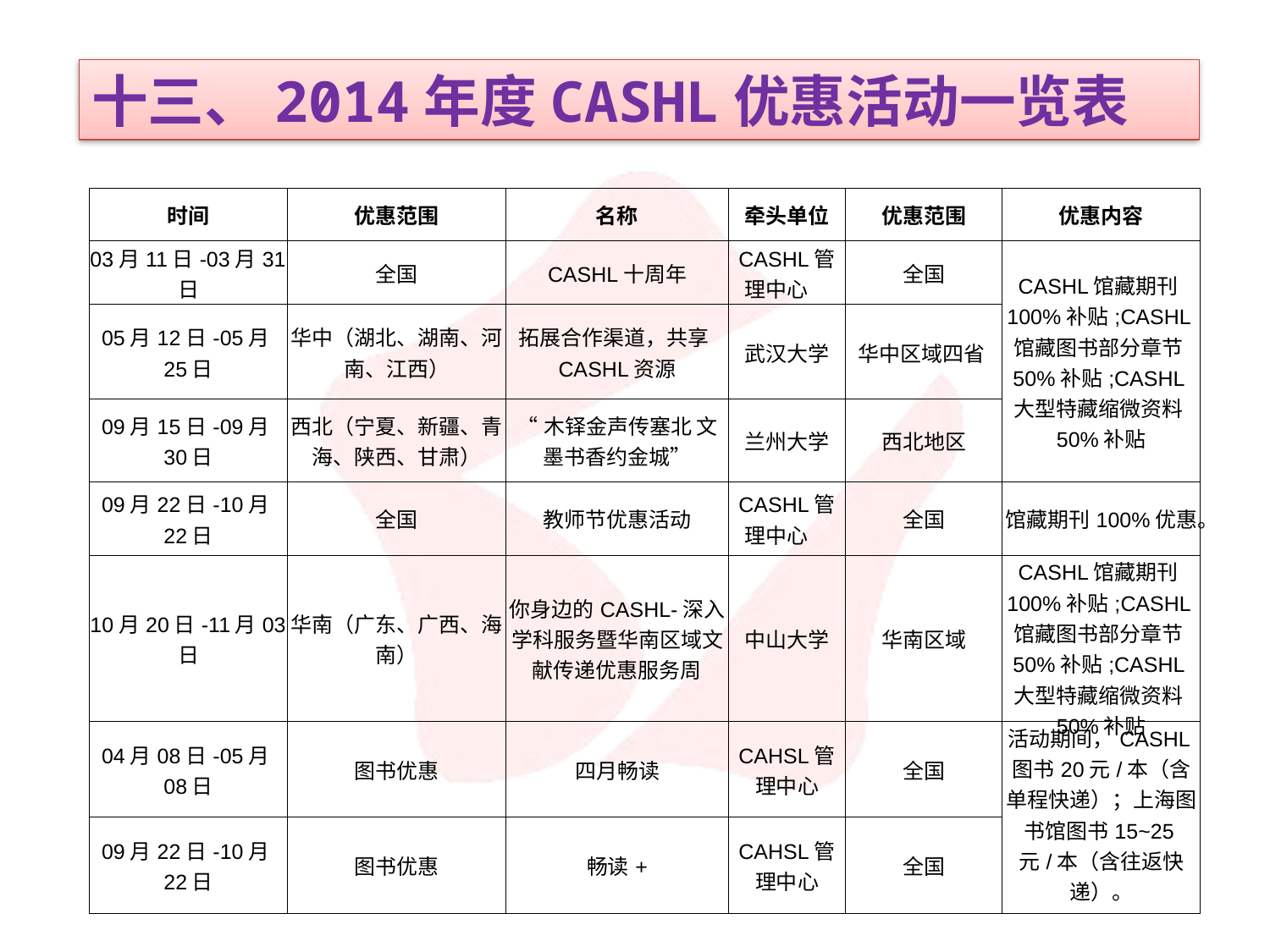

十三、2014年度CASHL优惠活动一览表
| 时间 | 优惠范围 | 名称 | 牵头单位 | 优惠范围 | 优惠内容 |
| --- | --- | --- | --- | --- | --- |
| 03月11日-03月31日 | 全国 | CASHL十周年 | CASHL管理中心 | 全国 | CASHL馆藏期刊100%补贴;CASHL馆藏图书部分章节50%补贴;CASHL大型特藏缩微资料50%补贴 |
| 05月12日-05月25日 | 华中（湖北、湖南、河南、江西） | 拓展合作渠道，共享CASHL资源 | 武汉大学 | 华中区域四省 |  |
| 09月15日-09月30日 | 西北（宁夏、新疆、青海、陕西、甘肃） | “木铎金声传塞北 文墨书香约金城” | 兰州大学 | 西北地区 |  |
| 09月22日-10月22日 | 全国 | 教师节优惠活动 | CASHL管理中心 | 全国 | 馆藏期刊100%优惠。 |
| 10月20日-11月03日 | 华南（广东、广西、海南） | 你身边的CASHL-深入学科服务暨华南区域文献传递优惠服务周 | 中山大学 | 华南区域 | CASHL馆藏期刊100%补贴;CASHL馆藏图书部分章节50%补贴;CASHL大型特藏缩微资料50%补贴 |
| 04月08日-05月08日 | 图书优惠 | 四月畅读 | CAHSL管理中心 | 全国 | 活动期间，CASHL图书20元/本（含单程快递）；上海图书馆图书15~25元/本（含往返快递）。 |
| 09月22日-10月22日 | 图书优惠 | 畅读+ | CAHSL管理中心 | 全国 |  |